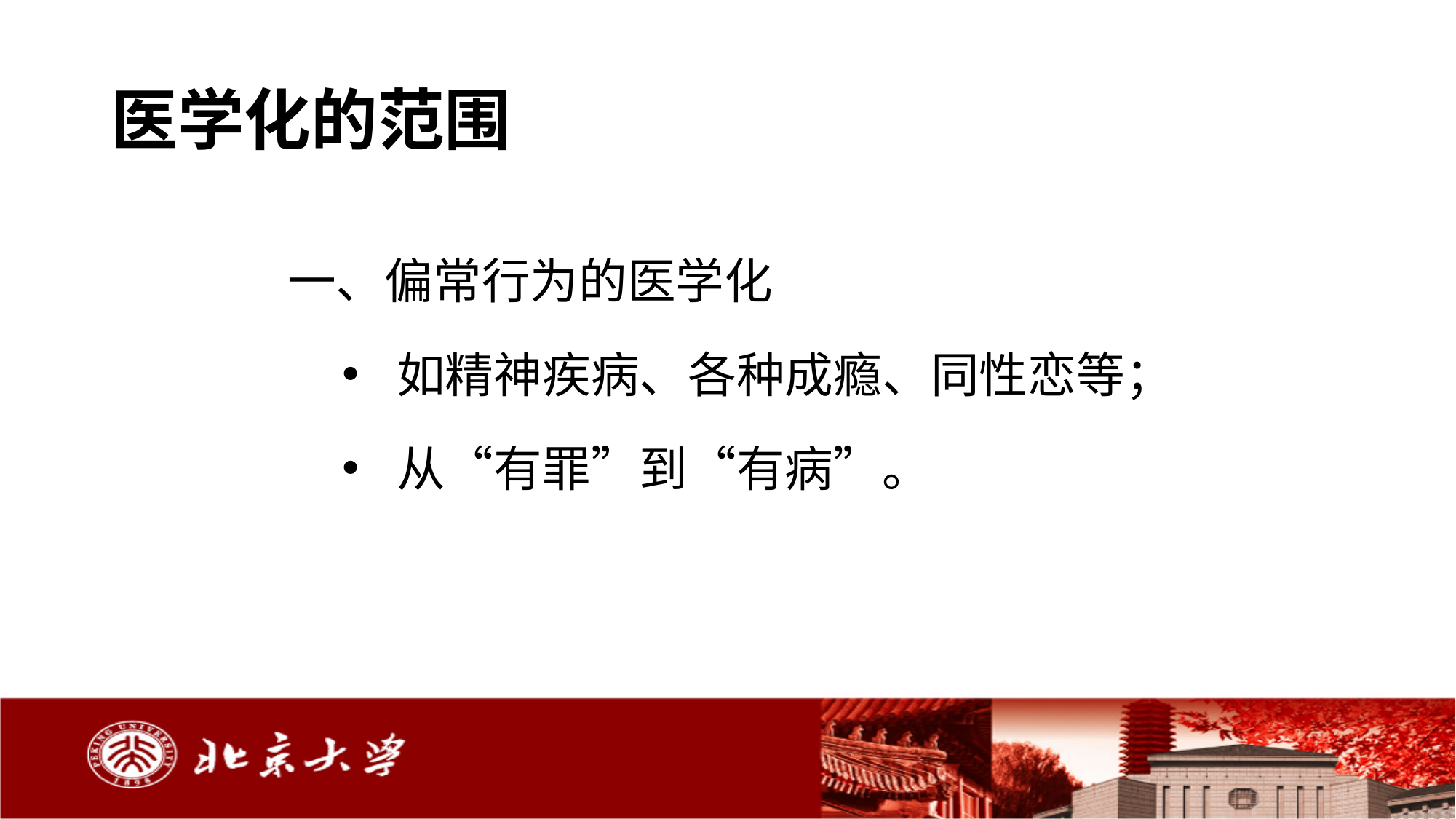

# 医学化的范围
一、偏常行为的医学化
如精神疾病、各种成瘾、同性恋等；
从“有罪”到“有病”。